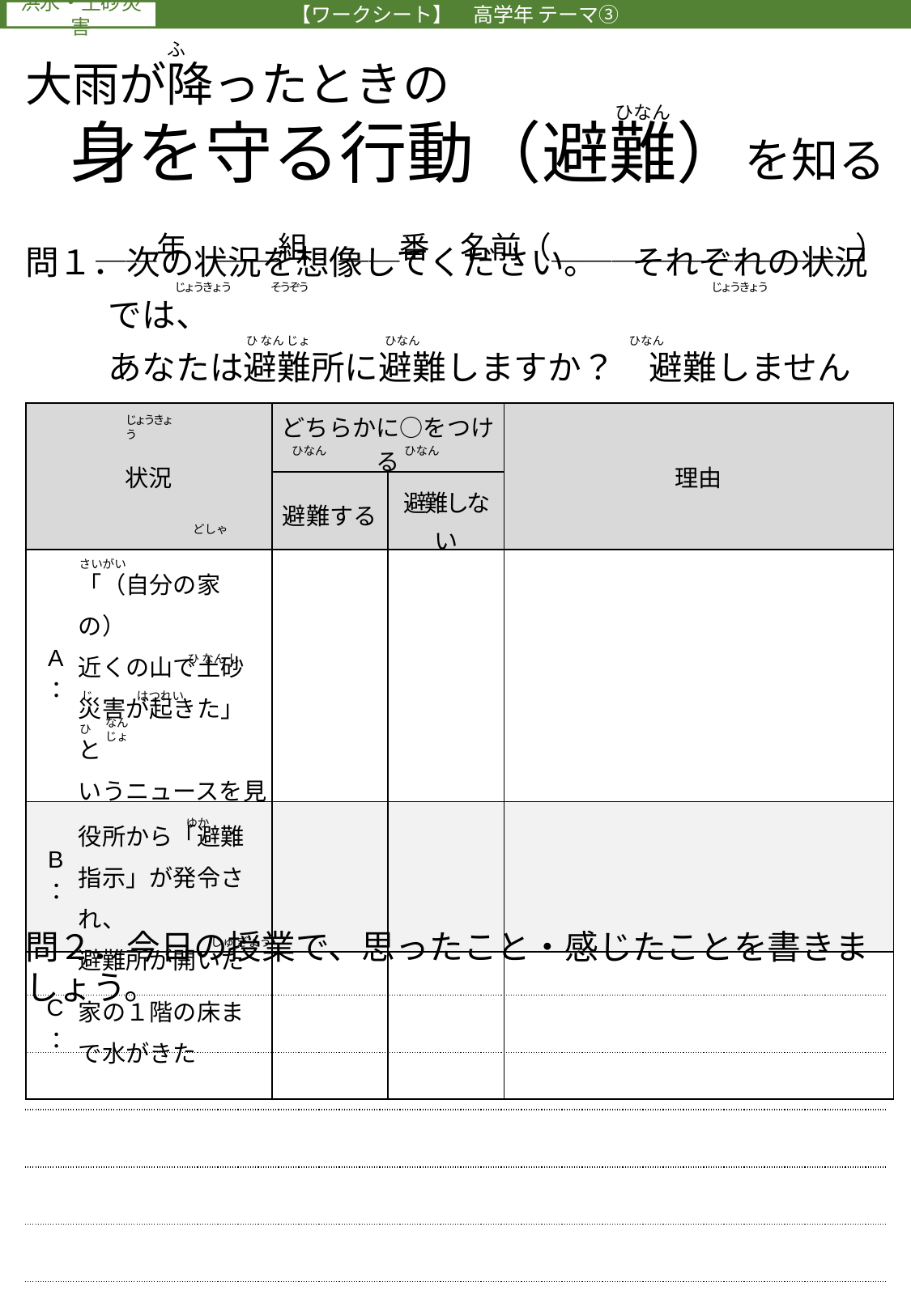

【ワークシート】　高学年 テーマ③
ふ
大雨が降ったときの
身を守る行動（避難）を知る
ひなん
＿＿年　＿＿組　＿＿番　名前（＿＿＿＿＿＿＿＿＿＿）
じょうきょう
そうぞう
じょうきょう
問１．次の状況を想像してください。　それぞれの状況では、
あなたは避難所に避難しますか？　避難しませんか？
ひ なん じょ
ひなん
ひなん
| 状況 |  | どちらかに○をつける |  | 理由 |
| --- | --- | --- | --- | --- |
|  |  | 避難する | 避難しない |  |
| A： | 「（自分の家の） 近くの山で土砂 災害が起きた」と いうニュースを見た |  |  |  |
| B： | 役所から「避難指示」が発令され、 避難所が開いた |  |  |  |
| C： | 家の１階の床まで水がきた |  |  |  |
じょうきょう
ひなん
ひなん
どしゃ
さいがい
ひ なん し
じ
はつれい
ひ
なんじょ
ゆか
じゅ ぎょう
問２．今日の授業で、思ったこと・感じたことを書きましょう。
|  |
| --- |
|  |
|  |
|  |
|  |